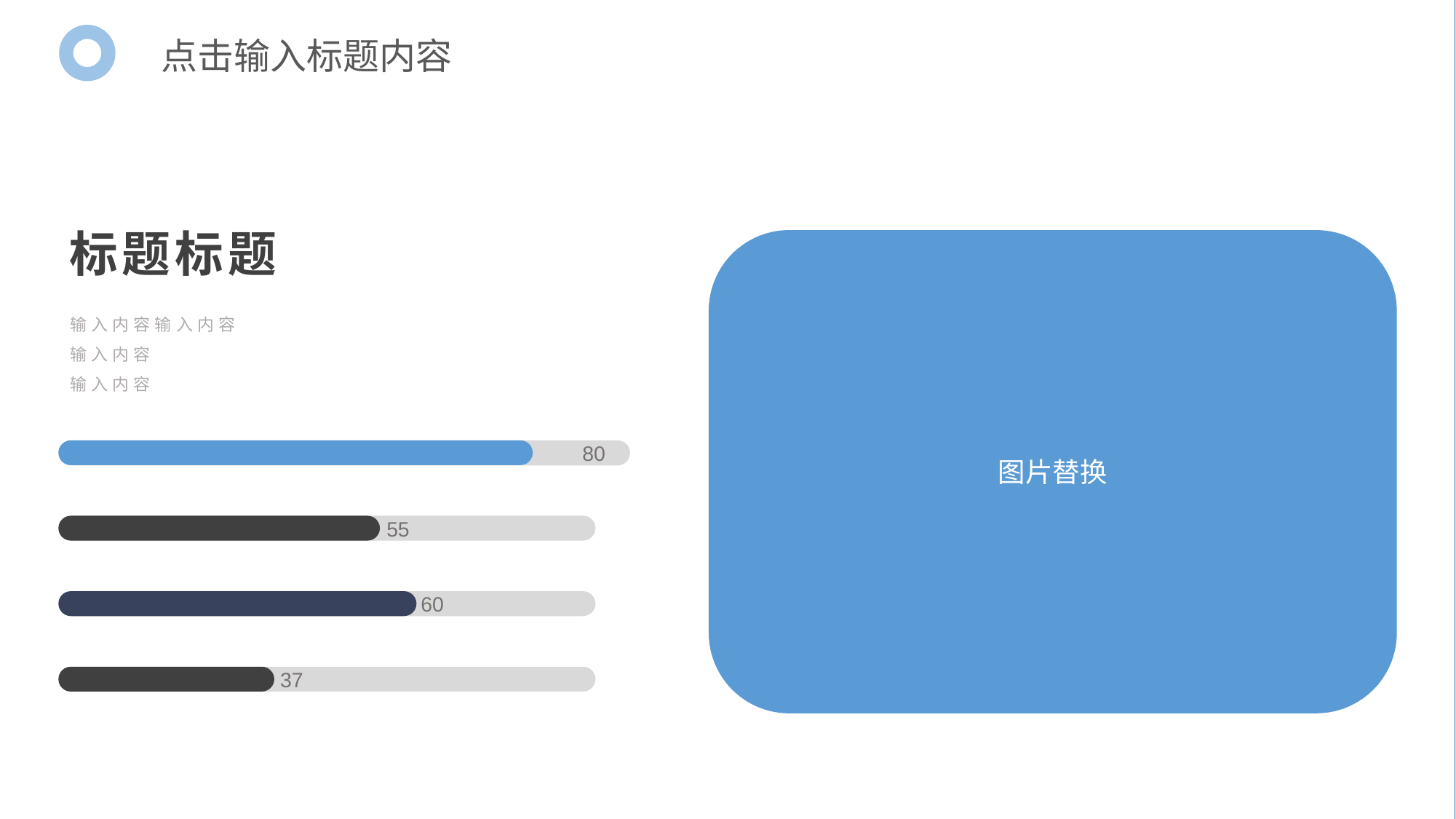

点击输入标题内容
标题标题
输入内容输入内容
输入内容
输入内容

图片替换

80

55

60
37